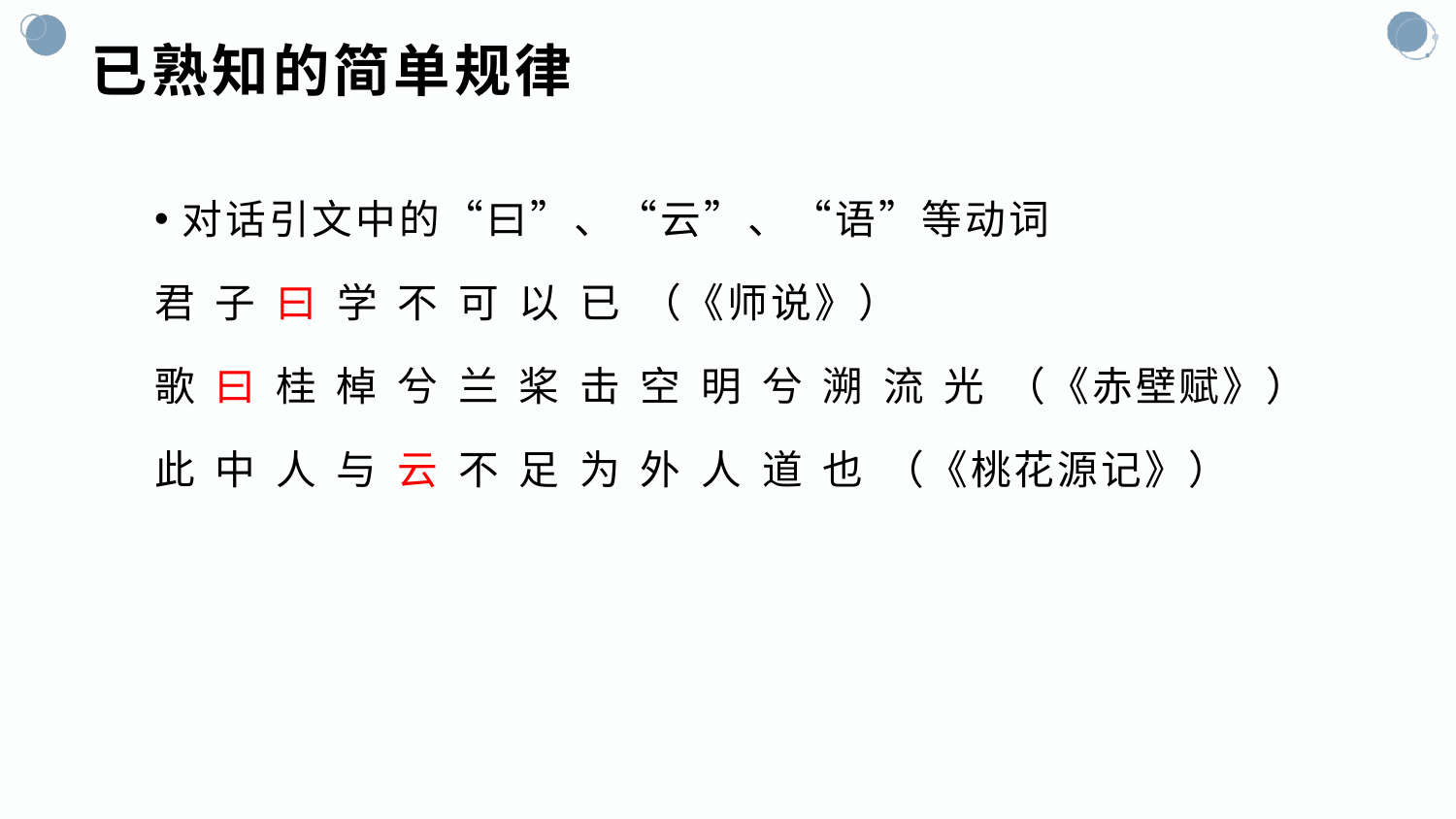

# 已熟知的简单规律
对话引文中的“曰”、“云”、“语”等动词
君子曰学不可以已（《师说》）
歌曰桂棹兮兰桨击空明兮溯流光（《赤壁赋》）
此中人与云不足为外人道也（《桃花源记》）